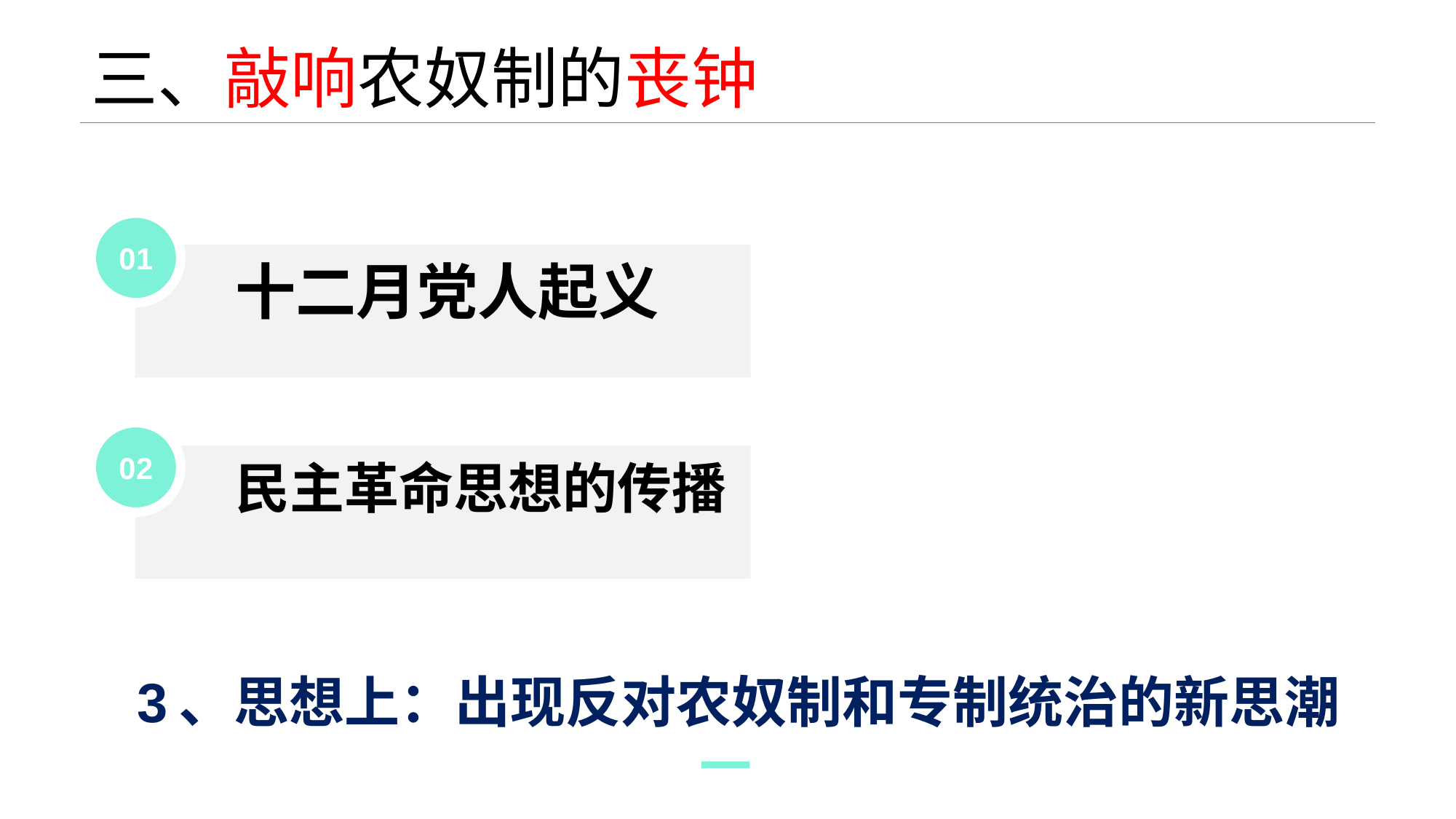

# 三、敲响农奴制的丧钟
0 1

十二月党人起义
0 2

民主革命思想的传播
3、思想上：出现反对农奴制和专制统治的新思潮